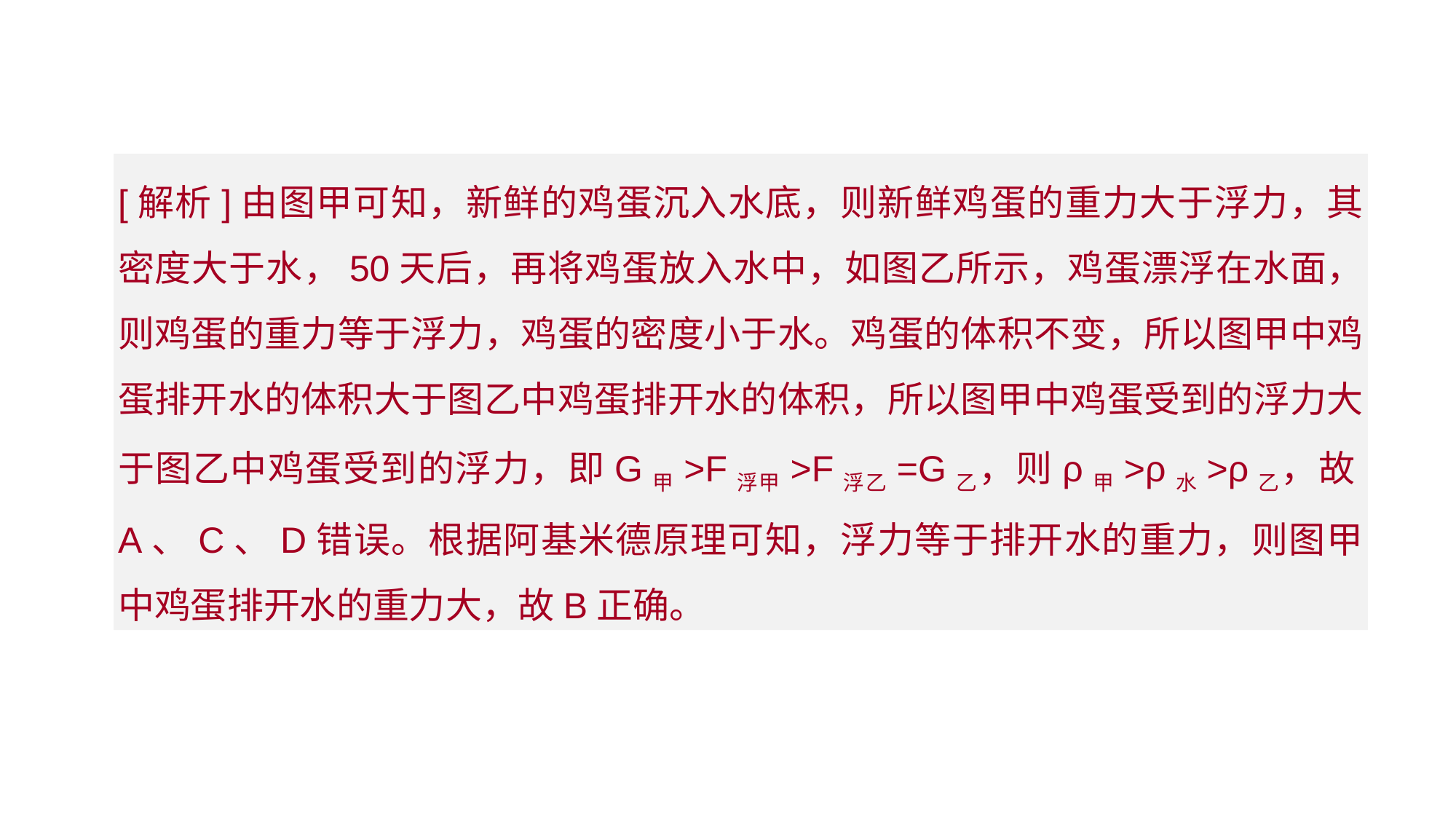

[解析]由图甲可知，新鲜的鸡蛋沉入水底，则新鲜鸡蛋的重力大于浮力，其密度大于水，50天后，再将鸡蛋放入水中，如图乙所示，鸡蛋漂浮在水面，则鸡蛋的重力等于浮力，鸡蛋的密度小于水。鸡蛋的体积不变，所以图甲中鸡蛋排开水的体积大于图乙中鸡蛋排开水的体积，所以图甲中鸡蛋受到的浮力大于图乙中鸡蛋受到的浮力，即G甲>F浮甲>F浮乙=G乙，则ρ甲>ρ水>ρ乙，故A、C、D错误。根据阿基米德原理可知，浮力等于排开水的重力，则图甲中鸡蛋排开水的重力大，故B正确。
真题回顾 把握考向